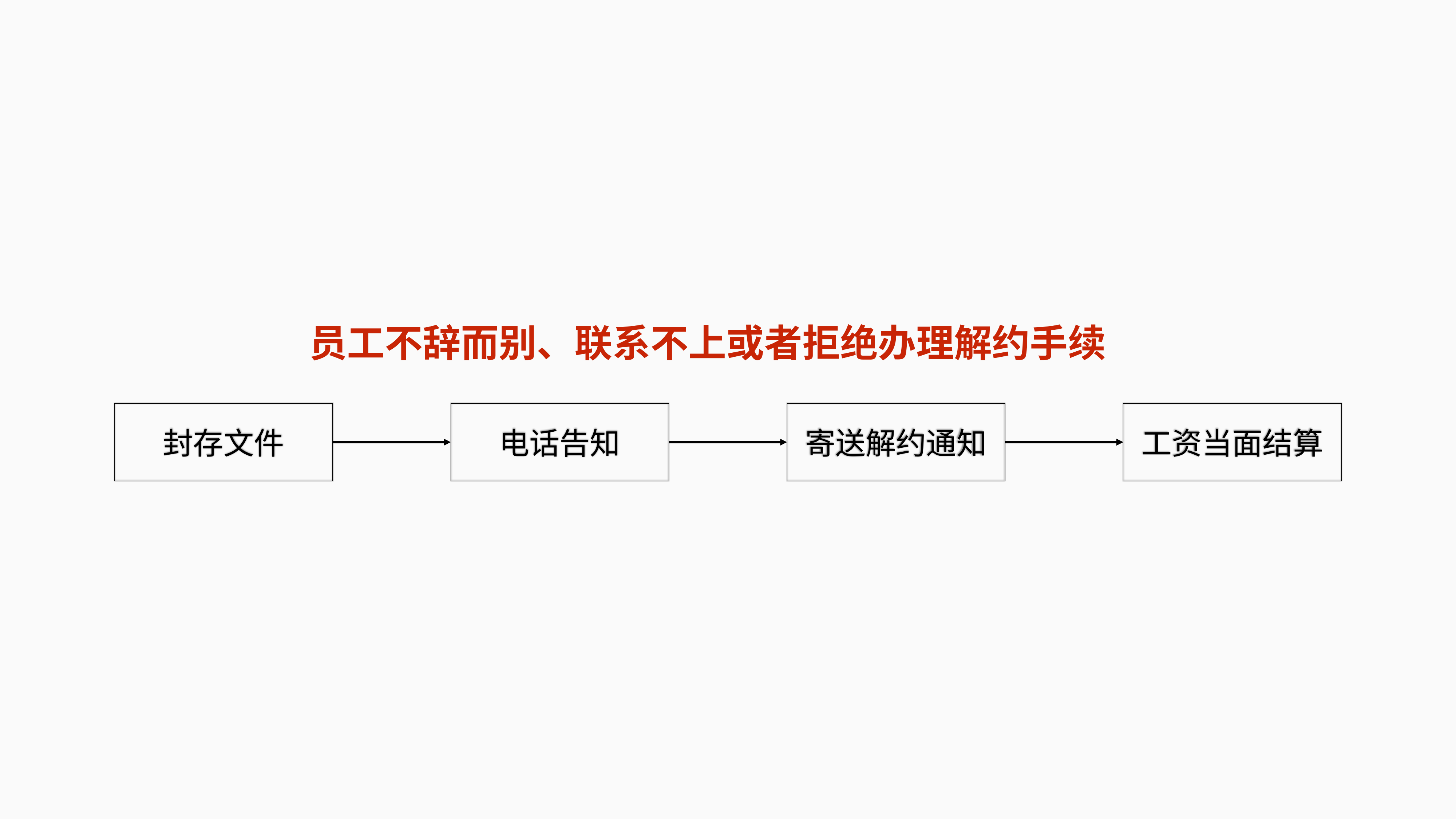

员工不辞而别、联系不上或者拒绝办理解约手续
封存文件
电话告知
寄送解约通知
工资当面结算